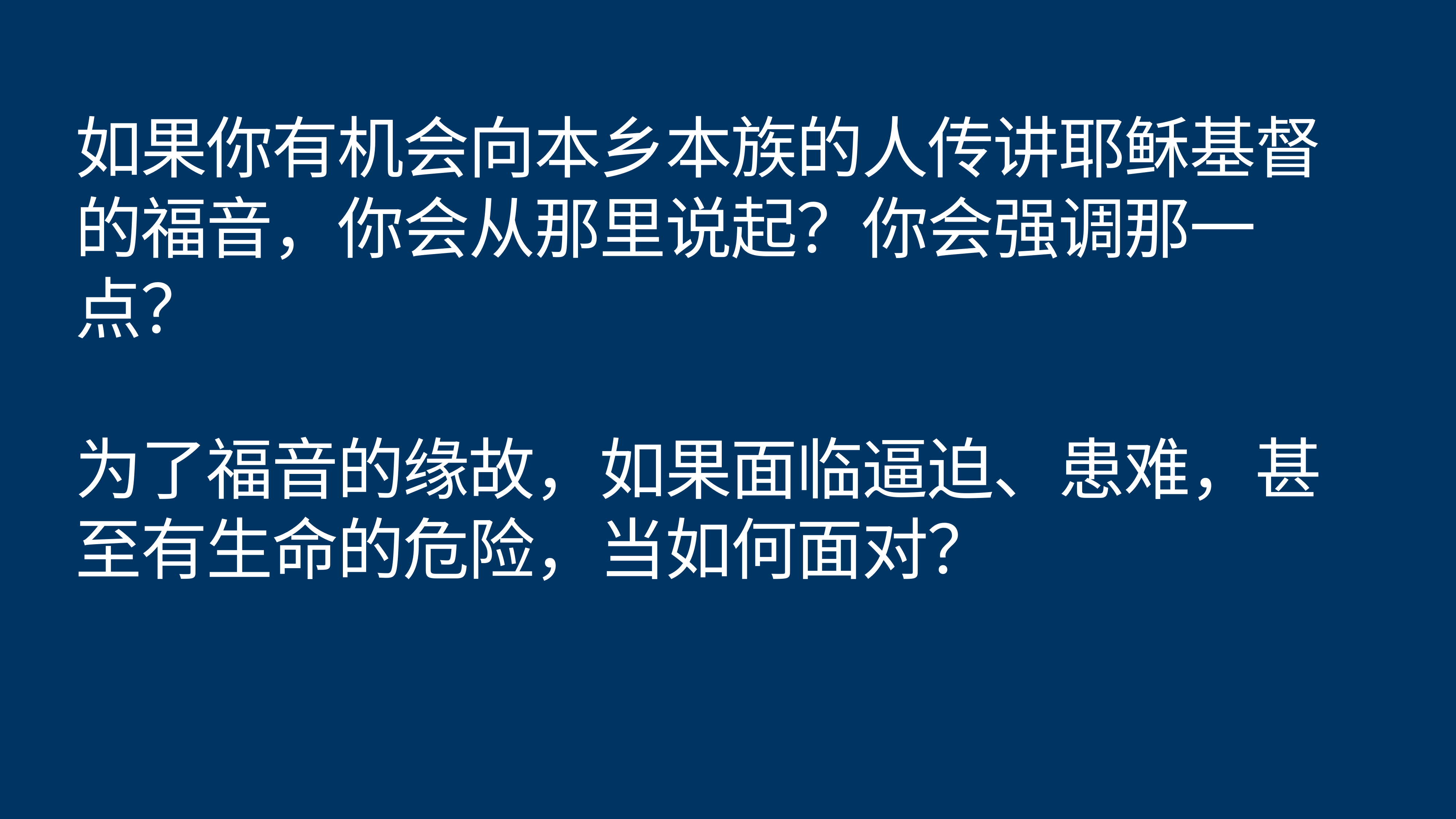

# 如果你有机会向本乡本族的人传讲耶稣基督的福音，你会从那里说起？你会强调那一点？

为了福音的缘故，如果面临逼迫、患难，甚至有生命的危险，当如何面对？